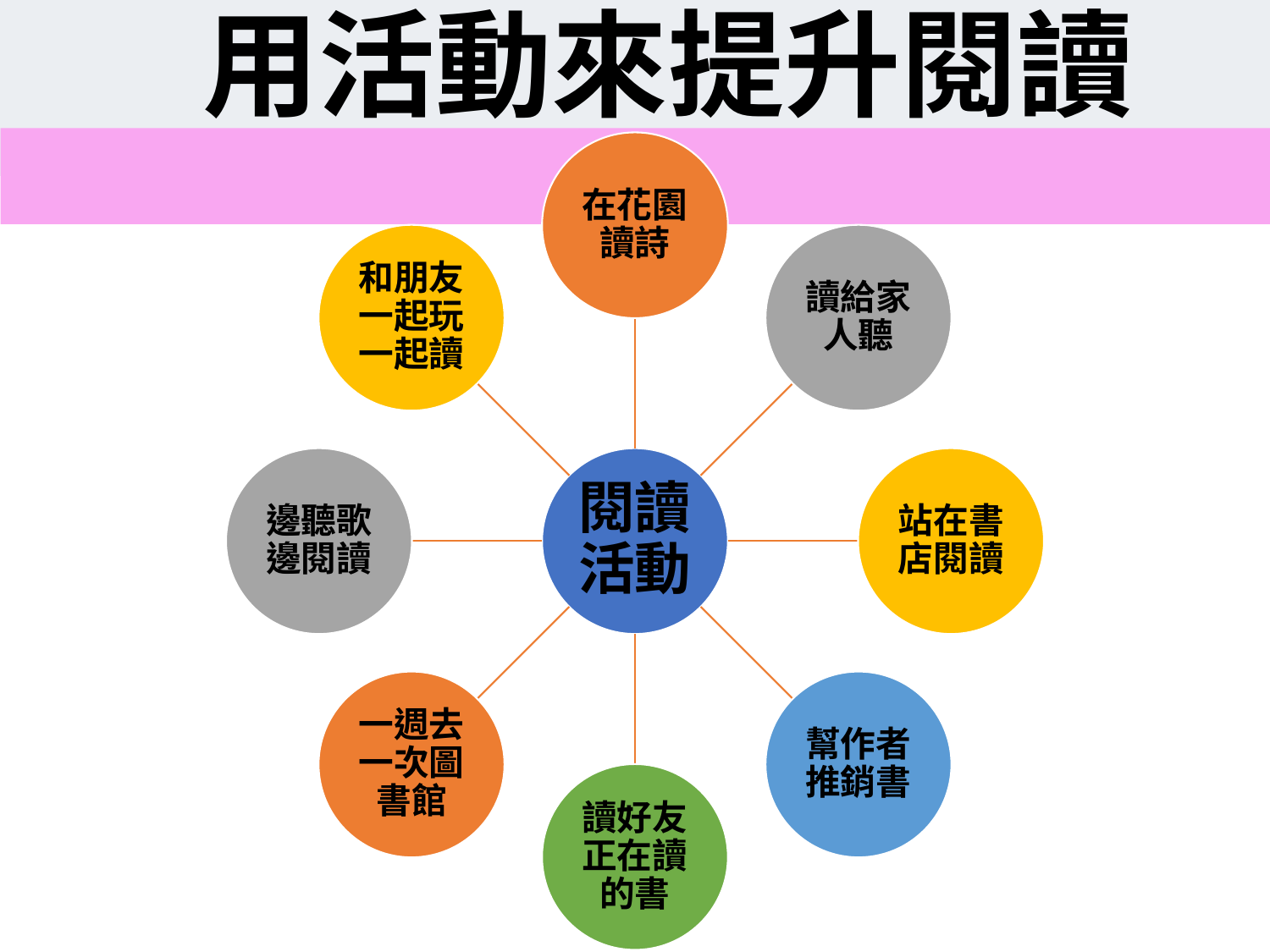

用活動來提升閱讀

閱讀活動

在花園讀詩

讀給家人聽

站在書店閱讀

幫作者推銷書

讀好友正在讀的書

一週去一次圖書館

邊聽歌邊閱讀

和朋友一起玩一起讀